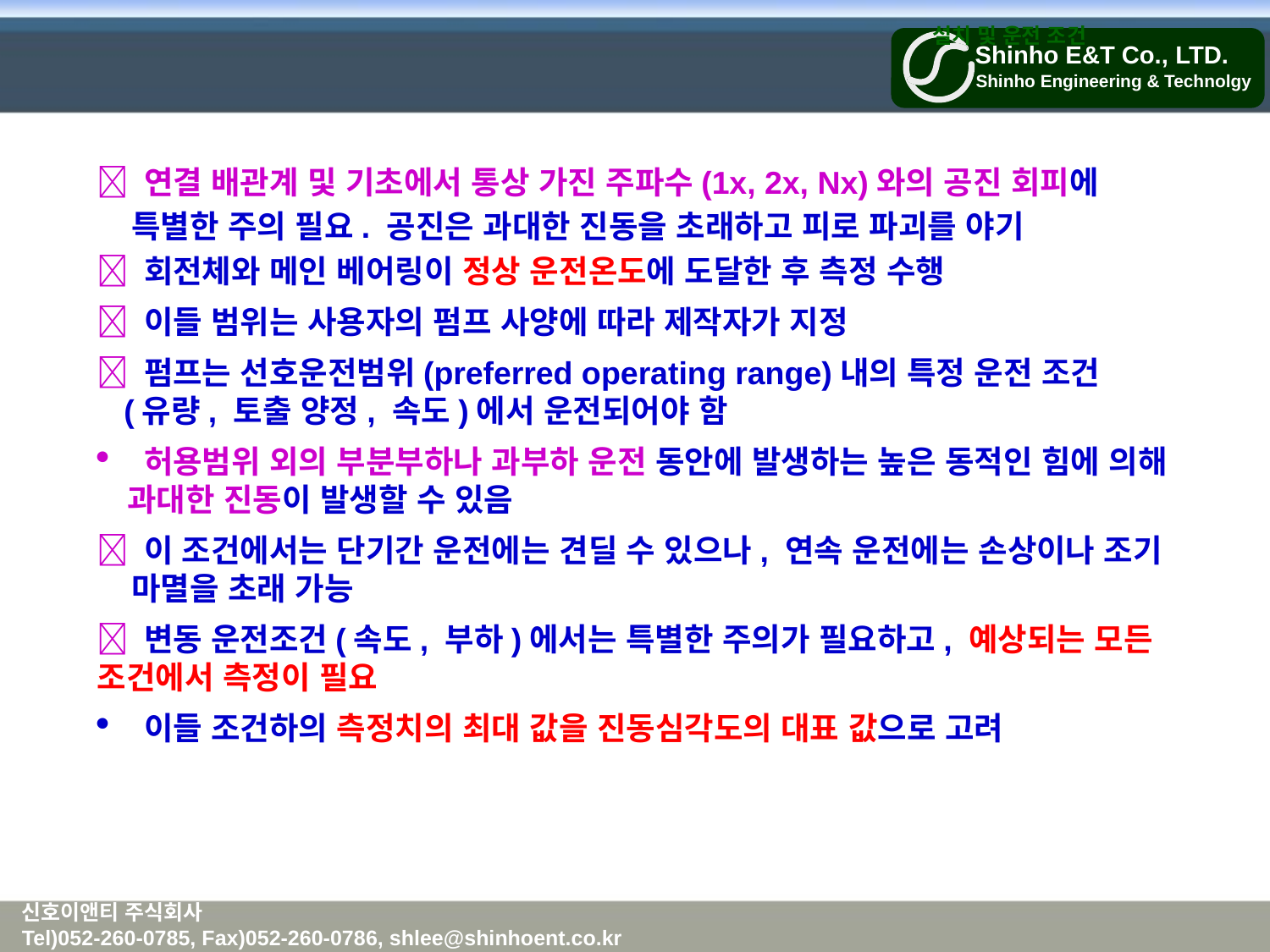

설치 및 운전 조건
• 연결 배관계 및 기초에서 통상 가진 주파수(1x, 2x, Nx)와의 공진 회피에
   특별한 주의 필요. 공진은 과대한 진동을 초래하고 피로 파괴를 야기
• 회전체와 메인 베어링이 정상 운전온도에 도달한 후 측정 수행
• 이들 범위는 사용자의 펌프 사양에 따라 제작자가 지정
• 펌프는 선호운전범위(preferred operating range)내의 특정 운전 조건
   (유량, 토출 양정, 속도)에서 운전되어야 함
 허용범위 외의 부분부하나 과부하 운전 동안에 발생하는 높은 동적인 힘에 의해 과대한 진동이 발생할 수 있음
• 이 조건에서는 단기간 운전에는 견딜 수 있으나, 연속 운전에는 손상이나 조기
   마멸을 초래 가능
• 변동 운전조건(속도, 부하)에서는 특별한 주의가 필요하고, 예상되는 모든 조건에서 측정이 필요
 이들 조건하의 측정치의 최대 값을 진동심각도의 대표 값으로 고려